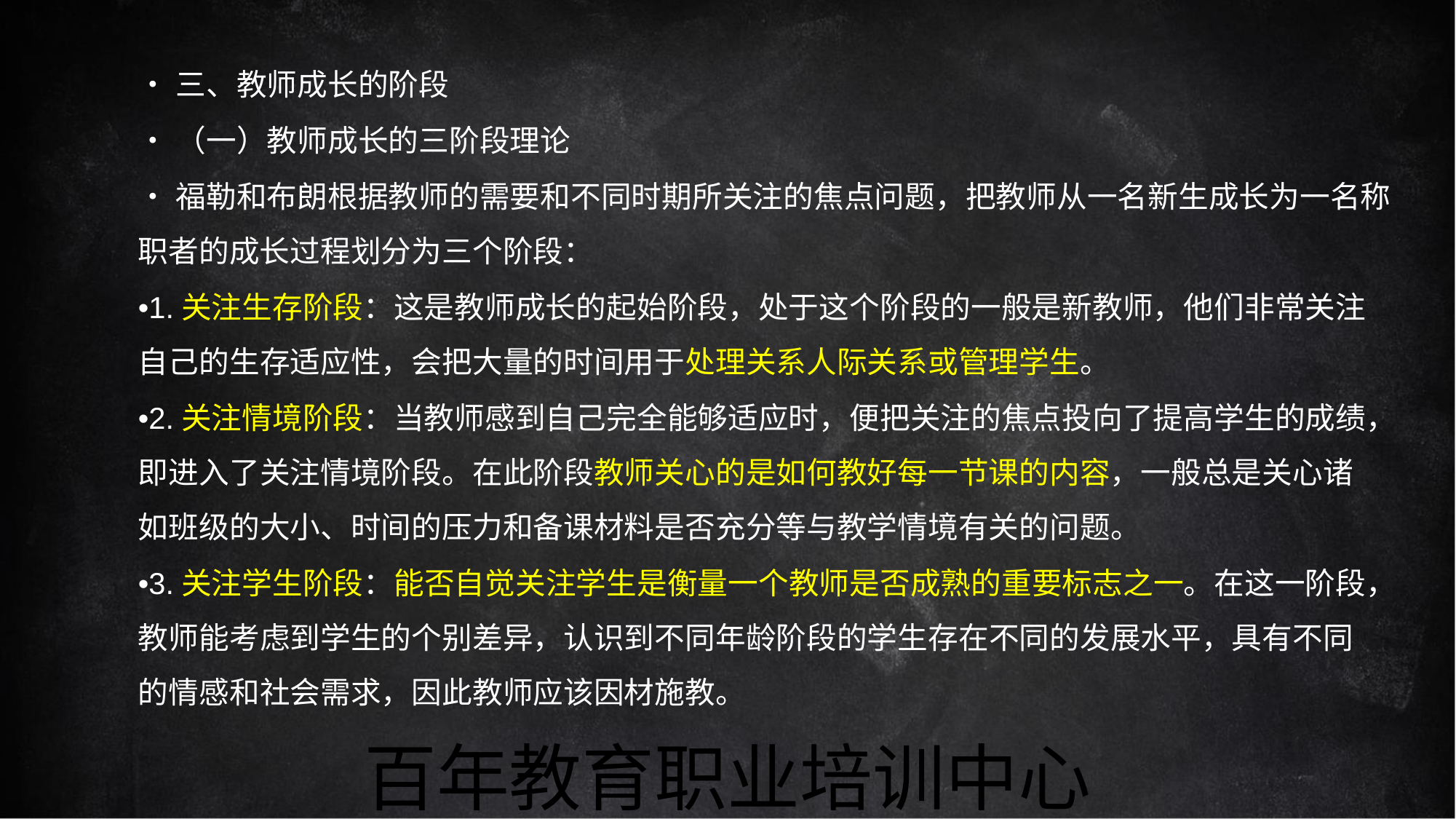

•三、教师成长的阶段
•（一）教师成长的三阶段理论
•福勒和布朗根据教师的需要和不同时期所关注的焦点问题，把教师从一名新生成长为一名称
职者的成长过程划分为三个阶段：
•1.关注生存阶段：这是教师成长的起始阶段，处于这个阶段的一般是新教师，他们非常关注
自己的生存适应性，会把大量的时间用于处理关系人际关系或管理学生。
•2.关注情境阶段：当教师感到自己完全能够适应时，便把关注的焦点投向了提高学生的成绩，
即进入了关注情境阶段。在此阶段教师关心的是如何教好每一节课的内容，一般总是关心诸
如班级的大小、时间的压力和备课材料是否充分等与教学情境有关的问题。
•3.关注学生阶段：能否自觉关注学生是衡量一个教师是否成熟的重要标志之一。在这一阶段，
教师能考虑到学生的个别差异，认识到不同年龄阶段的学生存在不同的发展水平，具有不同
的情感和社会需求，因此教师应该因材施教。
百年教育职业培训中心